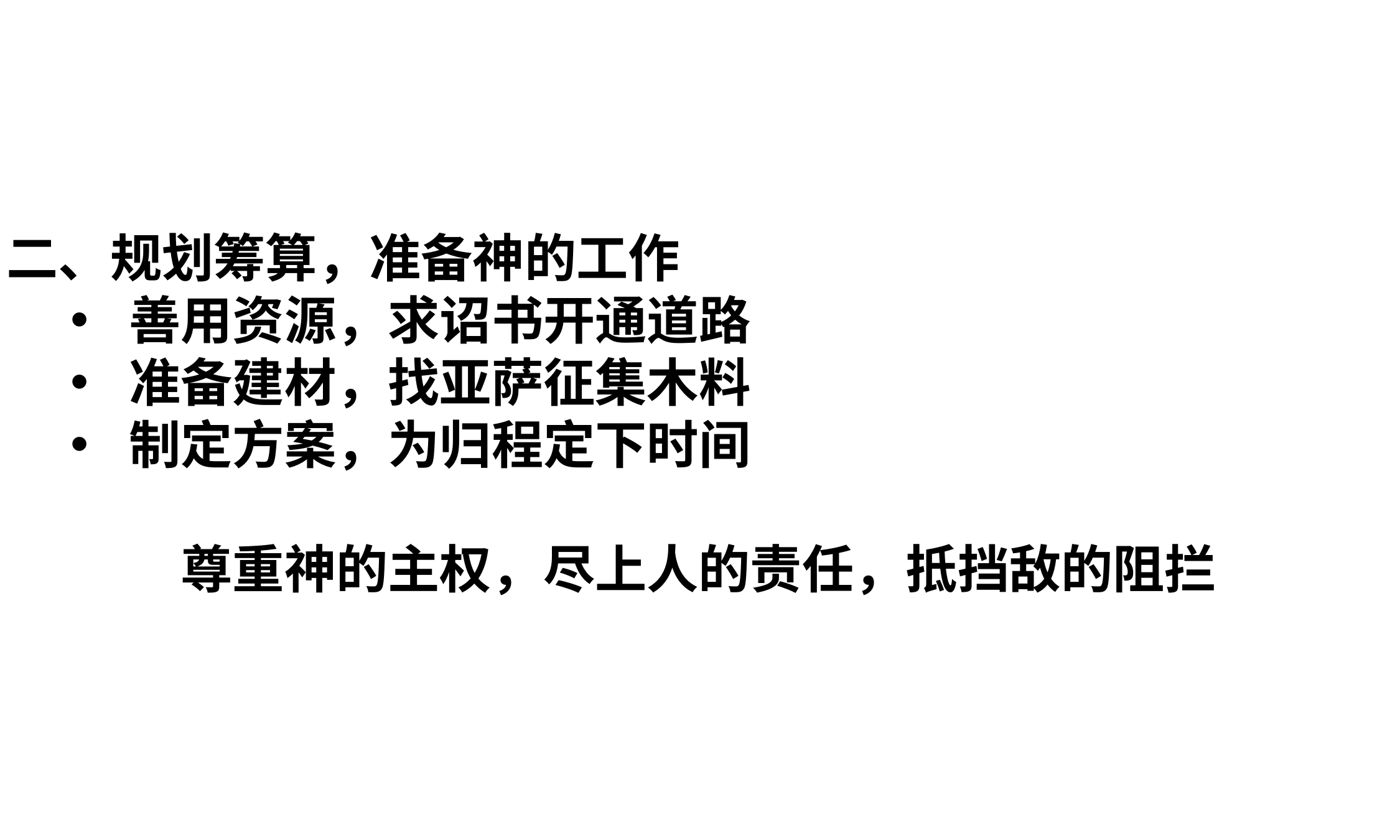

二、规划筹算，准备神的工作
善用资源，求诏书开通道路
准备建材，找亚萨征集木料
制定方案，为归程定下时间

尊重神的主权，尽上人的责任，抵挡敌的阻拦